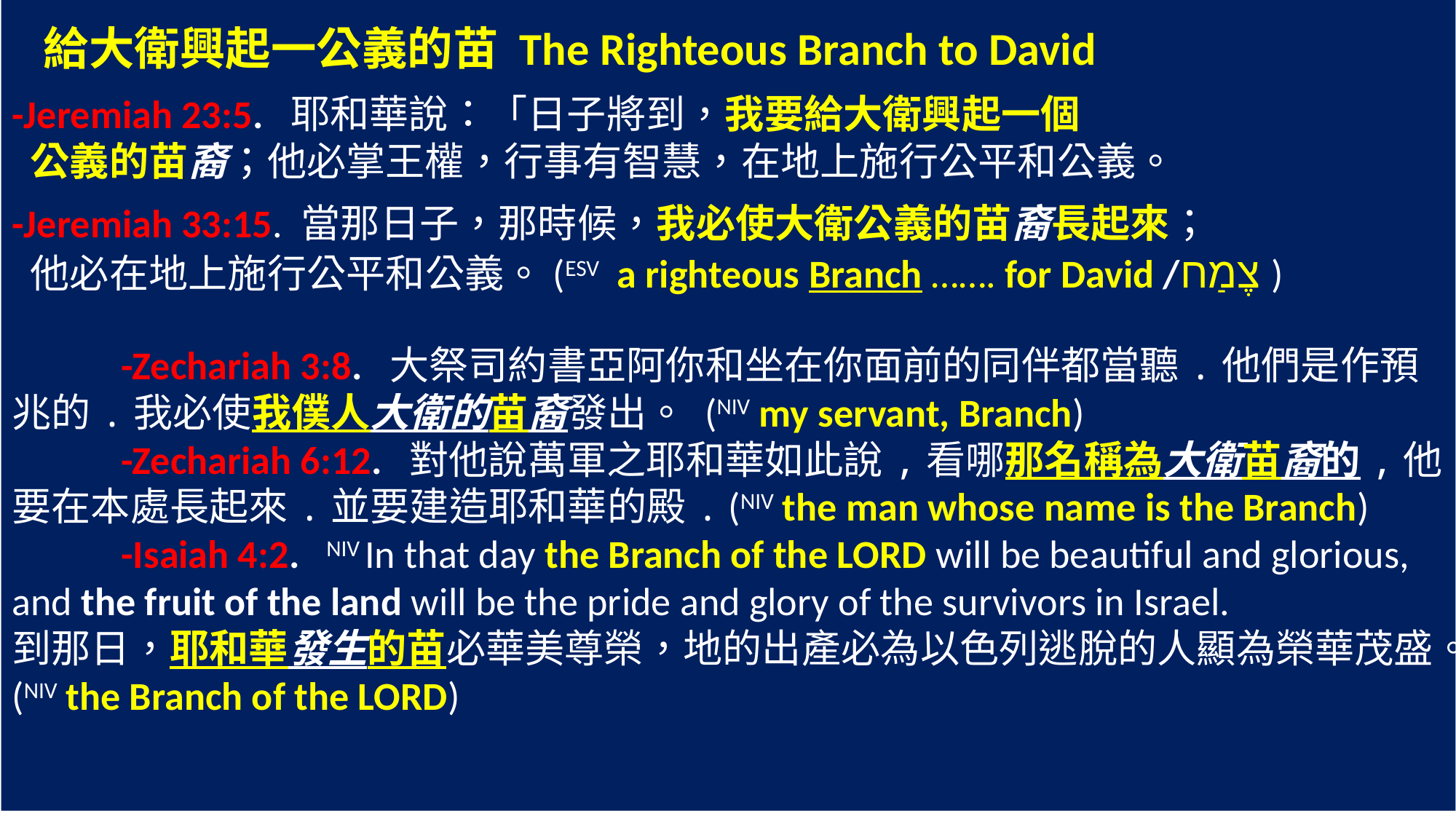

給大衛興起一公義的苗 The Righteous Branch to David

-Jeremiah 23:5.  耶和華說：「日子將到，我要給大衛興起一個
 公義的苗裔；他必掌王權，行事有智慧，在地上施行公平和公義。

-Jeremiah 33:15. 當那日子，那時候，我必使大衛公義的苗裔長起來；
 他必在地上施行公平和公義。(ESV  a righteous Branch ……. for David /צֶמַח )

	-Zechariah 3:8.  大祭司約書亞阿你和坐在你面前的同伴都當聽.他們是作預兆的.我必使我僕人大衛的苗裔發出。 (NIV my servant, Branch)
	-Zechariah 6:12.  對他說萬軍之耶和華如此說,看哪那名稱為大衛苗裔的,他要在本處長起來.並要建造耶和華的殿. (NIV the man whose name is the Branch)
	-Isaiah 4:2.   NIV In that day the Branch of the LORD will be beautiful and glorious, and the fruit of the land will be the pride and glory of the survivors in Israel.
到那日，耶和華發生的苗必華美尊榮，地的出產必為以色列逃脫的人顯為榮華茂盛。(NIV the Branch of the LORD)